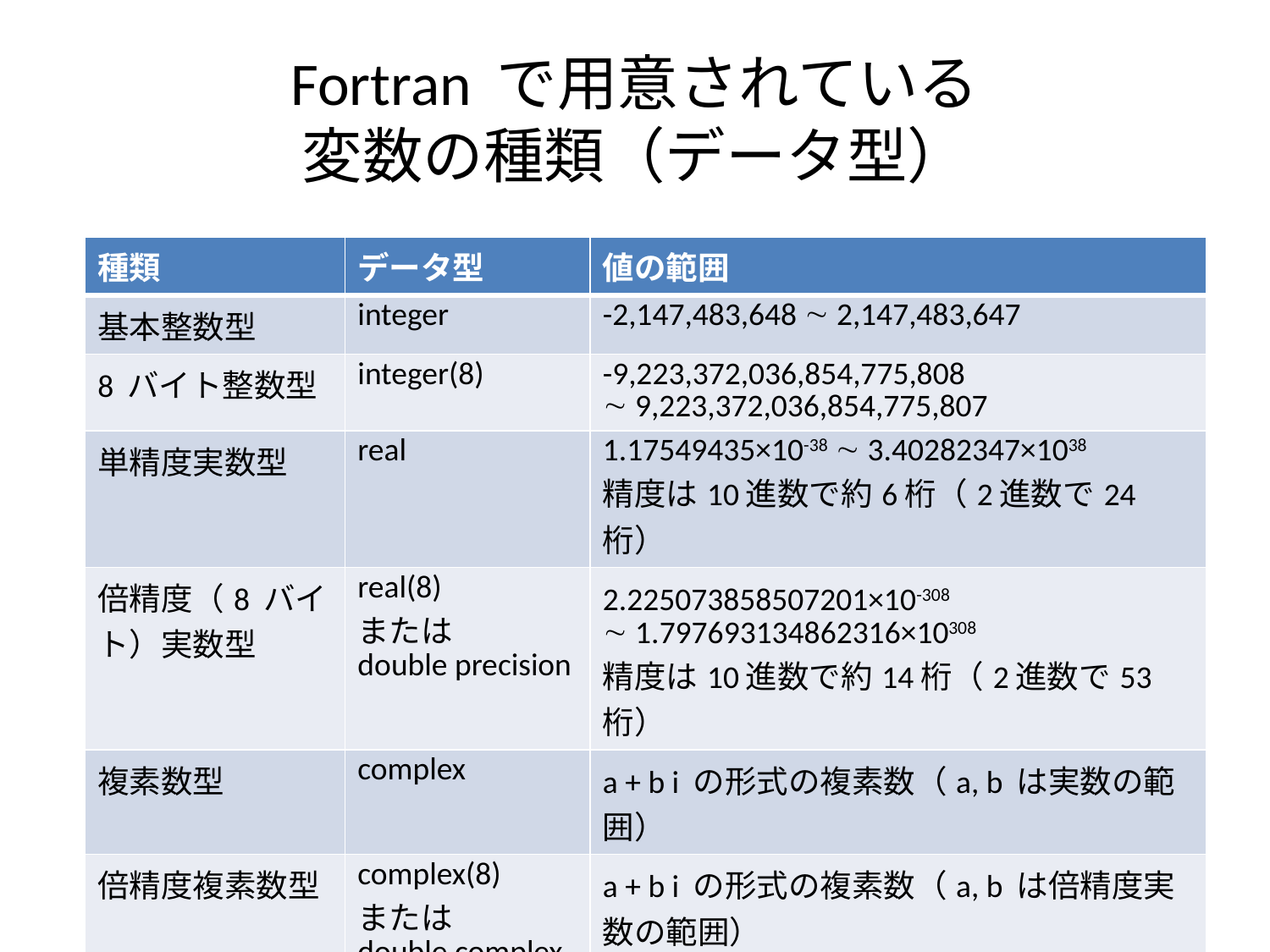

# Fortran で用意されている 変数の種類（データ型）
| 種類 | データ型 | 値の範囲 |
| --- | --- | --- |
| 基本整数型 | integer | -2,147,483,648 ∼ 2,147,483,647 |
| 8 バイト整数型 | integer(8) | -9,223,372,036,854,775,808 ∼ 9,223,372,036,854,775,807 |
| 単精度実数型 | real | 1.17549435×10-38 ∼ 3.40282347×1038 精度は10進数で約6桁（2進数で24桁） |
| 倍精度（8 バイト）実数型 | real(8) または double precision | 2.225073858507201×10-308　 ∼ 1.797693134862316×10308 精度は10進数で約14桁（2進数で53桁） |
| 複素数型 | complex | a + b i の形式の複素数（a, b は実数の範囲） |
| 倍精度複素数型 | complex(8) または double complex | a + b i の形式の複素数（a, b は倍精度実数の範囲） |
| 論理型 | logical | .true. (真) または .false. (偽) |
| 文字型 | character | 1 バイト文字 |